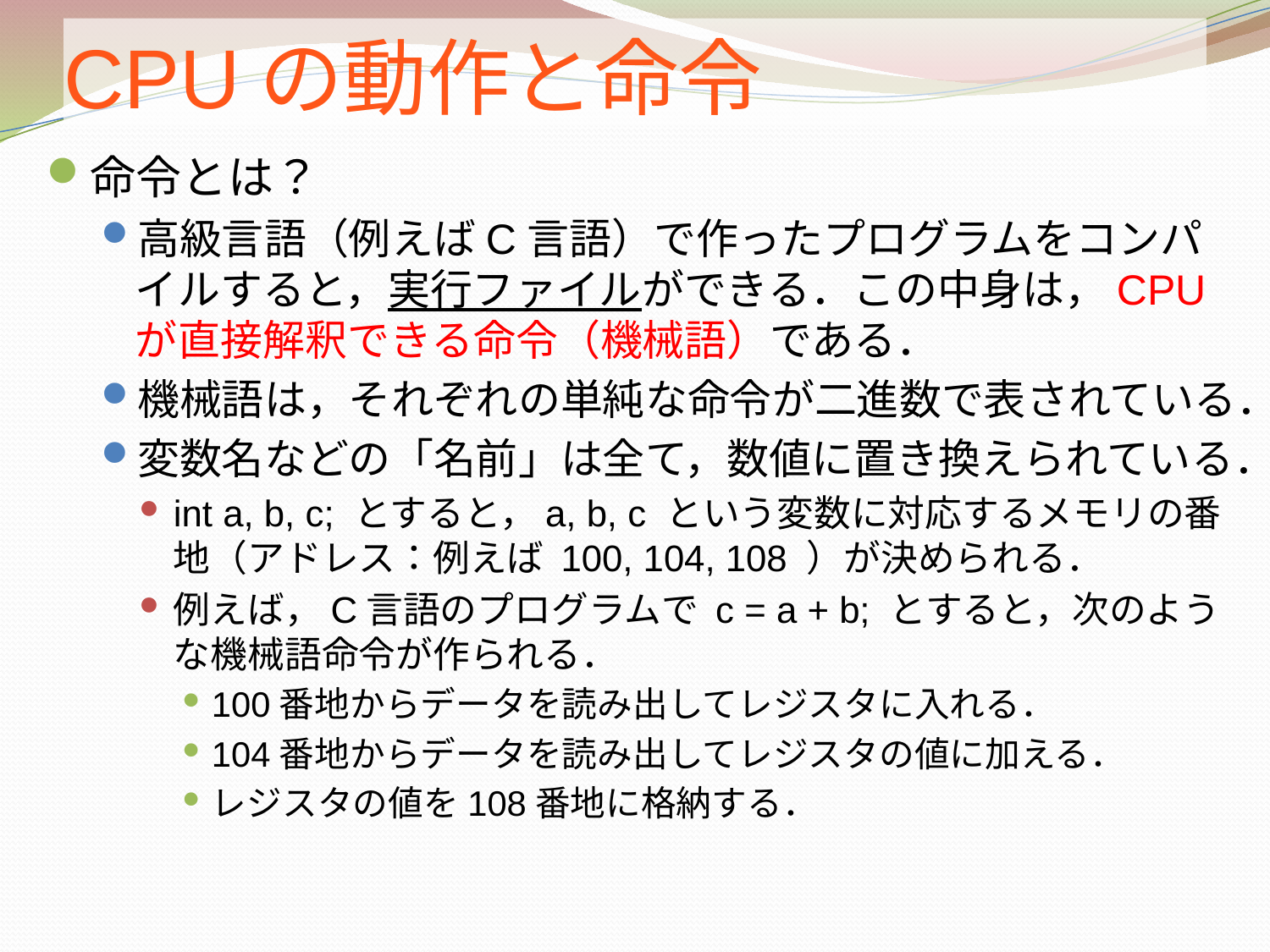

# CPUの動作と命令
命令とは？
高級言語（例えばC言語）で作ったプログラムをコンパイルすると，実行ファイルができる．この中身は，CPUが直接解釈できる命令（機械語）である．
機械語は，それぞれの単純な命令が二進数で表されている．
変数名などの「名前」は全て，数値に置き換えられている．
int a, b, c; とすると，a, b, c という変数に対応するメモリの番地（アドレス：例えば 100, 104, 108 ）が決められる．
例えば，C言語のプログラムで c = a + b; とすると，次のような機械語命令が作られる．
100番地からデータを読み出してレジスタに入れる．
104番地からデータを読み出してレジスタの値に加える．
レジスタの値を108番地に格納する．